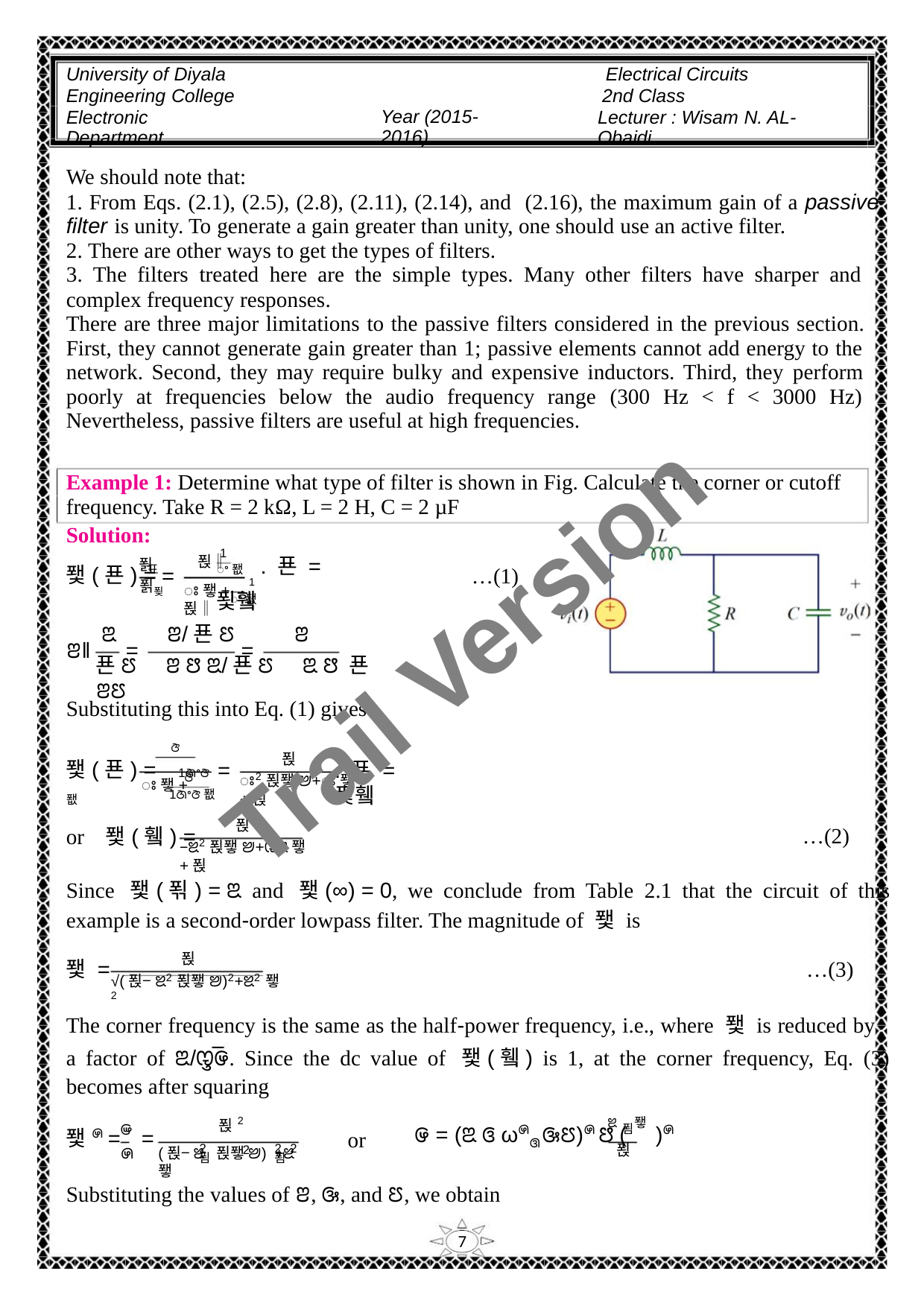

University of Diyala
Engineering College
Electronic Department
Electrical Circuits
2nd Class
Lecturer : Wisam N. AL-Obaidi
Year (2015-2016)
We should note that:
1. From Eqs. (2.1), (2.5), (2.8), (2.11), (2.14), and (2.16), the maximum gain of a passive
filter is unity. To generate a gain greater than unity, one should use an active filter.
2. There are other ways to get the types of filters.
3. The filters treated here are the simple types. Many other filters have sharper and
complex frequency responses.
There are three major limitations to the passive filters considered in the previous section.
First, they cannot generate gain greater than 1; passive elements cannot add energy to the
network. Second, they may require bulky and expensive inductors. Third, they perform
poorly at frequencies below the audio frequency range (300 Hz < f < 3000 Hz)
Nevertheless, passive filters are useful at high frequencies.
Example 1: Determine what type of filter is shown in Fig. Calculate the corner or cutoff
frequency. Take R = 2 kΩ, L = 2 H, C = 2 µF
Solution:
1
푅‖
푉
표
퐻(푠) =
=
ꢀ퐶 1 . 푠 = 푗휔
…(1)
푉푖
ꢁ퐿+푅‖
Trail Version
Trail Version
Trail Version
Trail Version
Trail Version
Trail Version
Trail Version
Trail Version
Trail Version
Trail Version
Trail Version
Trail Version
Trail Version
ꢀ퐶
ꢃ
ꢂ/푠ꢄ
ꢂ
ꢂ‖
=
=
푠ꢄ ꢂ ꢅ ꢃ/푠ꢄ ꢃ ꢅ 푠ꢂꢄ
Substituting this into Eq. (1) gives
ꢆ
푅
퐻(푠) = 1ꢇꢀꢆ퐶
=
. 푠 = 푗휔
ꢆ
ꢁ2푅퐿ꢈ+ꢁ퐿+푅
ꢁ퐿+
1ꢇꢀꢆ퐶
푅
or 퐻(휔) =
…(2)
−ꢉ2푅퐿ꢈ+ꢊꢉ퐿+푅
Since 퐻(푂) = ꢃ and 퐻(∞) = 0, we conclude from Table 2.1 that the circuit of this
example is a second‐order lowpass filter. The magnitude of 퐻 is
푅
퐻 =
…(3)
√(푅−ꢉ2푅퐿ꢈ)2+ꢉ2퐿2
The corner frequency is the same as the half‐power frequency, i.e., where 퐻 is reduced by
a factor of ꢃ/ꢋꢌ. Since the dc value of 퐻(휔) is 1, at the corner frequency, Eq. (3)
becomes after squaring
푅2
ꢎ
퐻ꢍ = =
ꢍ
ꢉ푐퐿
푅
ꢌ = (ꢃ ꢏ ωꢍꢐꢑꢄ)ꢍ ꢅ ( )ꢍ
or
2
2 2
2
(푅−ꢉ 푅퐿ꢈ) +ꢉ 퐿
푐
푐
Substituting the values of ꢂ, ꢑ, and ꢄ, we obtain
7